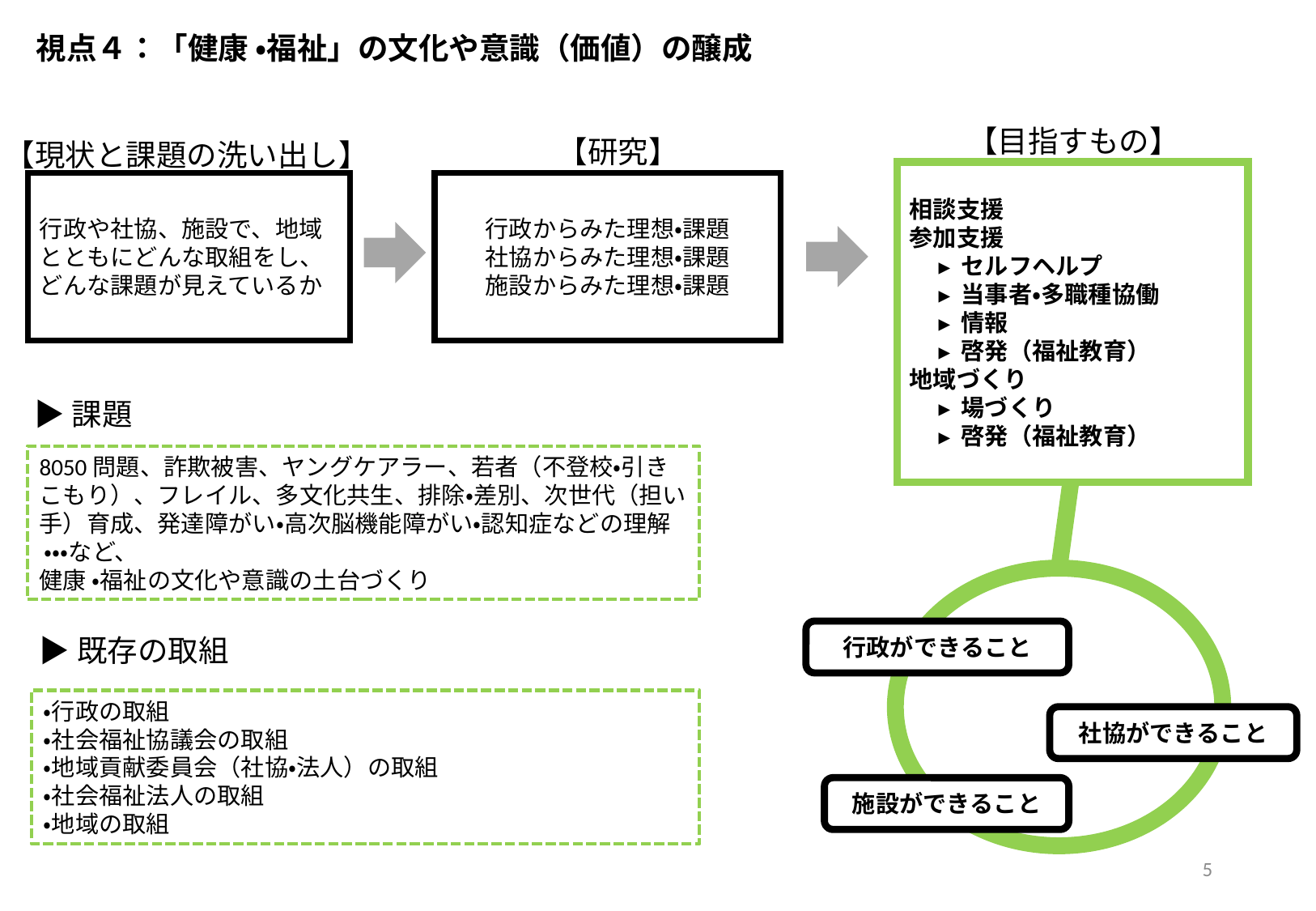

視点４：「健康 ・福祉」の文化や意識（価値）の醸成
【目指すもの】
【研究】
【現状と課題の洗い出し】
相談支援
参加支援
　 ▸  セルフヘルプ
　 ▸  当事者・多職種協働
　 ▸  情報
　 ▸  啓発（福祉教育）
地域づくり
　 ▸  場づくり
　 ▸  啓発（福祉教育）
行政や社協、施設で、地域とともにどんな取組をし、どんな課題が見えているか
行政からみた理想・課題
社協からみた理想・課題
施設からみた理想・課題

▶課題
8050問題、詐欺被害、ヤングケアラー、若者（不登校・引きこもり）、フレイル、多文化共生、排除・差別、次世代（担い手）育成、発達障がい・高次脳機能障がい・認知症などの理解 ・・・など、
健康 ・福祉の文化や意識の土台づくり

行政ができること
社協ができること
施設ができること
▶既存の取組
・行政の取組
・社会福祉協議会の取組
・地域貢献委員会（社協・法人）の取組
・社会福祉法人の取組
・地域の取組
5